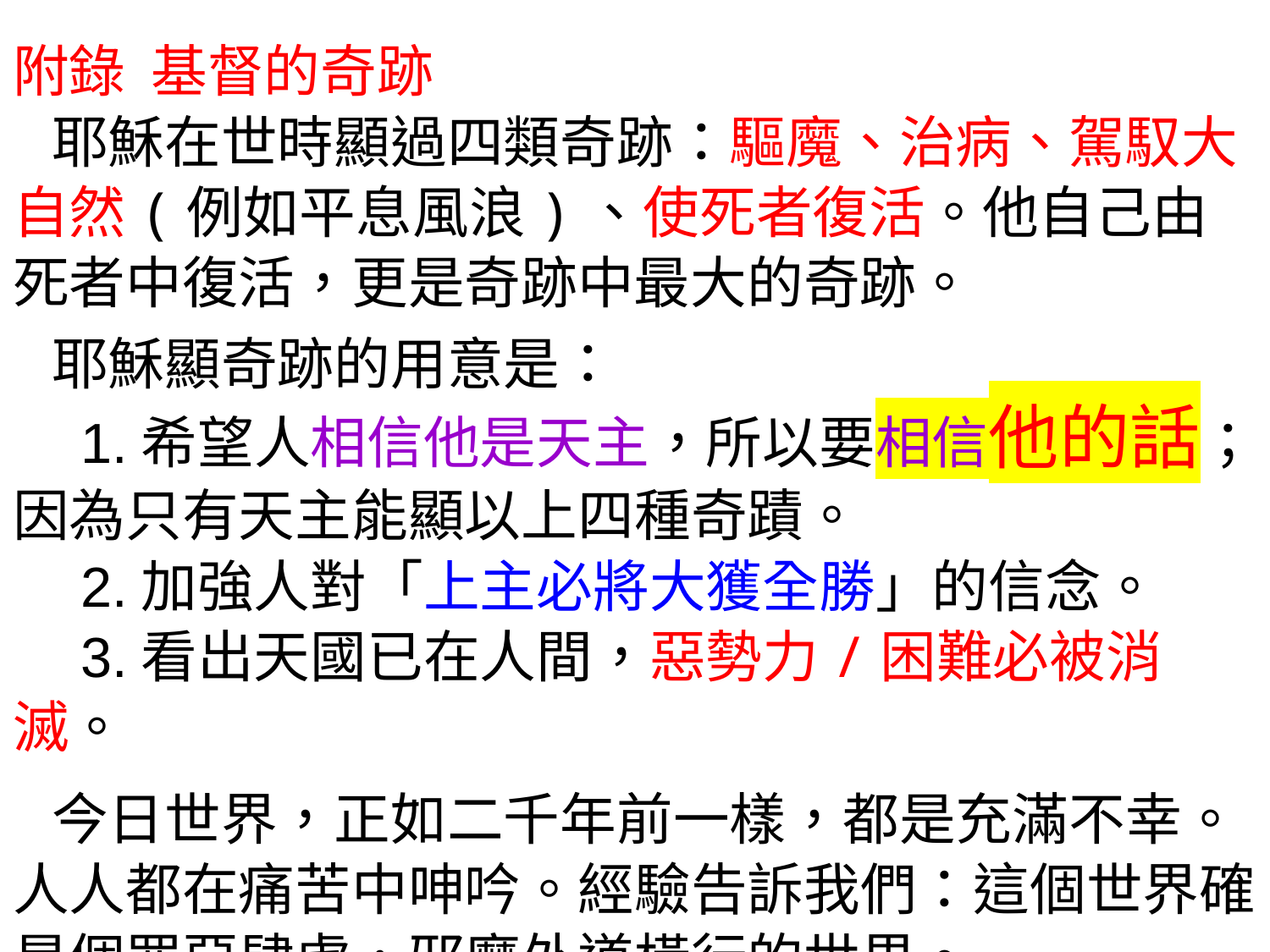

附錄  基督的奇跡
  耶穌在世時顯過四類奇跡：驅魔、治病、駕馭大自然(例如平息風浪)、使死者復活。他自己由死者中復活，更是奇跡中最大的奇跡。
  耶穌顯奇跡的用意是：
  1.希望人相信他是天主，所以要相信他的話；因為只有天主能顯以上四種奇蹟。
  2.加強人對「上主必將大獲全勝」的信念。
  3.看出天國已在人間，惡勢力/困難必被消滅。
  今日世界，正如二千年前一樣，都是充滿不幸。人人都在痛苦中呻吟。經驗告訴我們：這個世界確是個罪惡肆虐，邪魔外道橫行的世界。